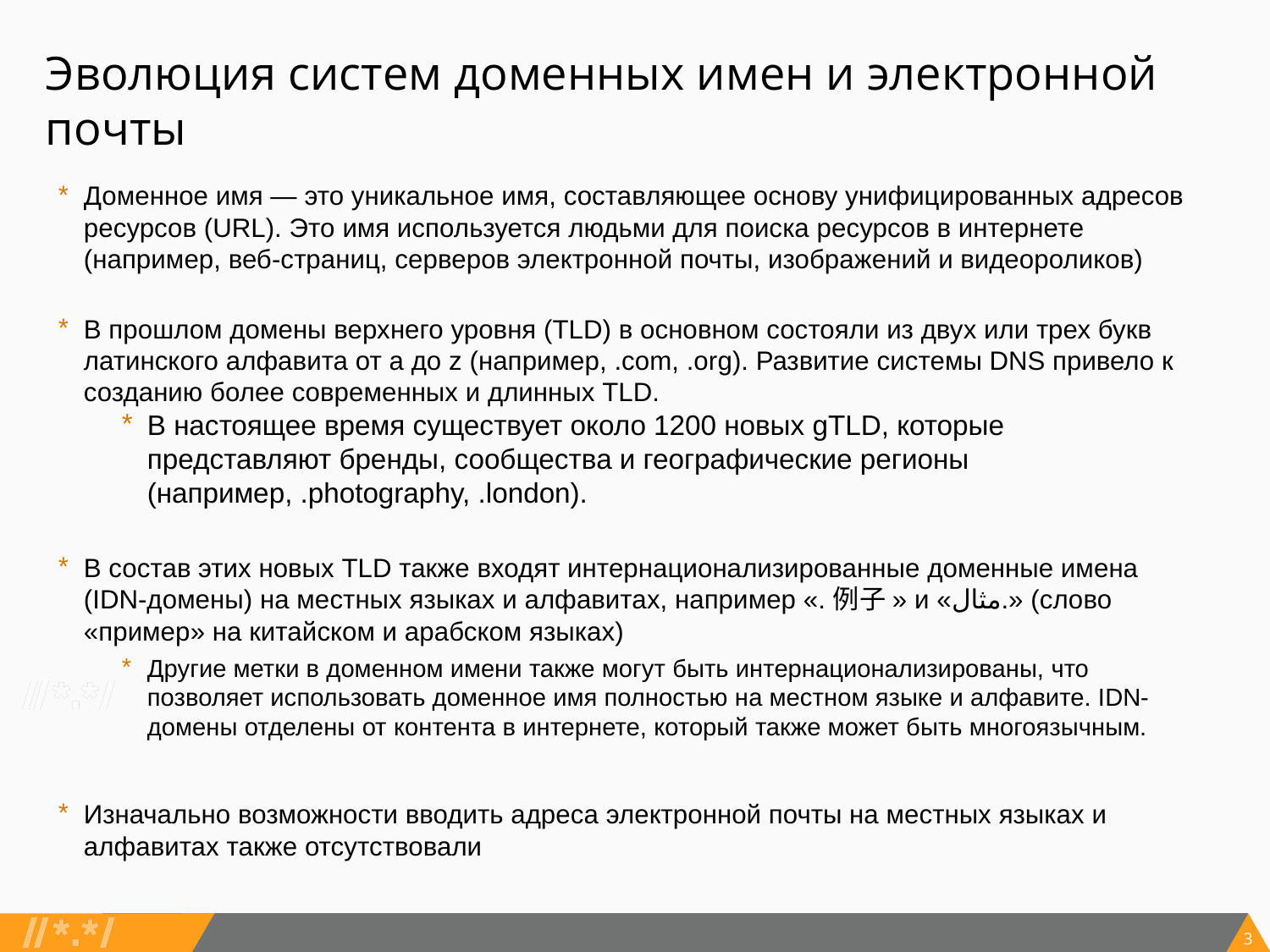

# Эволюция систем доменных имен и электронной почты
Доменное имя — это уникальное имя, составляющее основу унифицированных адресов ресурсов (URL). Это имя используется людьми для поиска ресурсов в интернете (например, веб-страниц, серверов электронной почты, изображений и видеороликов)

В прошлом домены верхнего уровня (TLD) в основном состояли из двух или трех букв латинского алфавита от a до z (например, .com, .org). Развитие системы DNS привело к созданию более современных и длинных TLD.
В настоящее время существует около 1200 новых gTLD, которые представляют бренды, сообщества и географические регионы (например, .photography, .london).

В состав этих новых TLD также входят интернационализированные доменные имена (IDN-домены) на местных языках и алфавитах, например «.例子» и «مثال.» (слово «пример» на китайском и арабском языках)
Другие метки в доменном имени также могут быть интернационализированы, что позволяет использовать доменное имя полностью на местном языке и алфавите. IDN-домены отделены от контента в интернете, который также может быть многоязычным.

Изначально возможности вводить адреса электронной почты на местных языках и алфавитах также отсутствовали